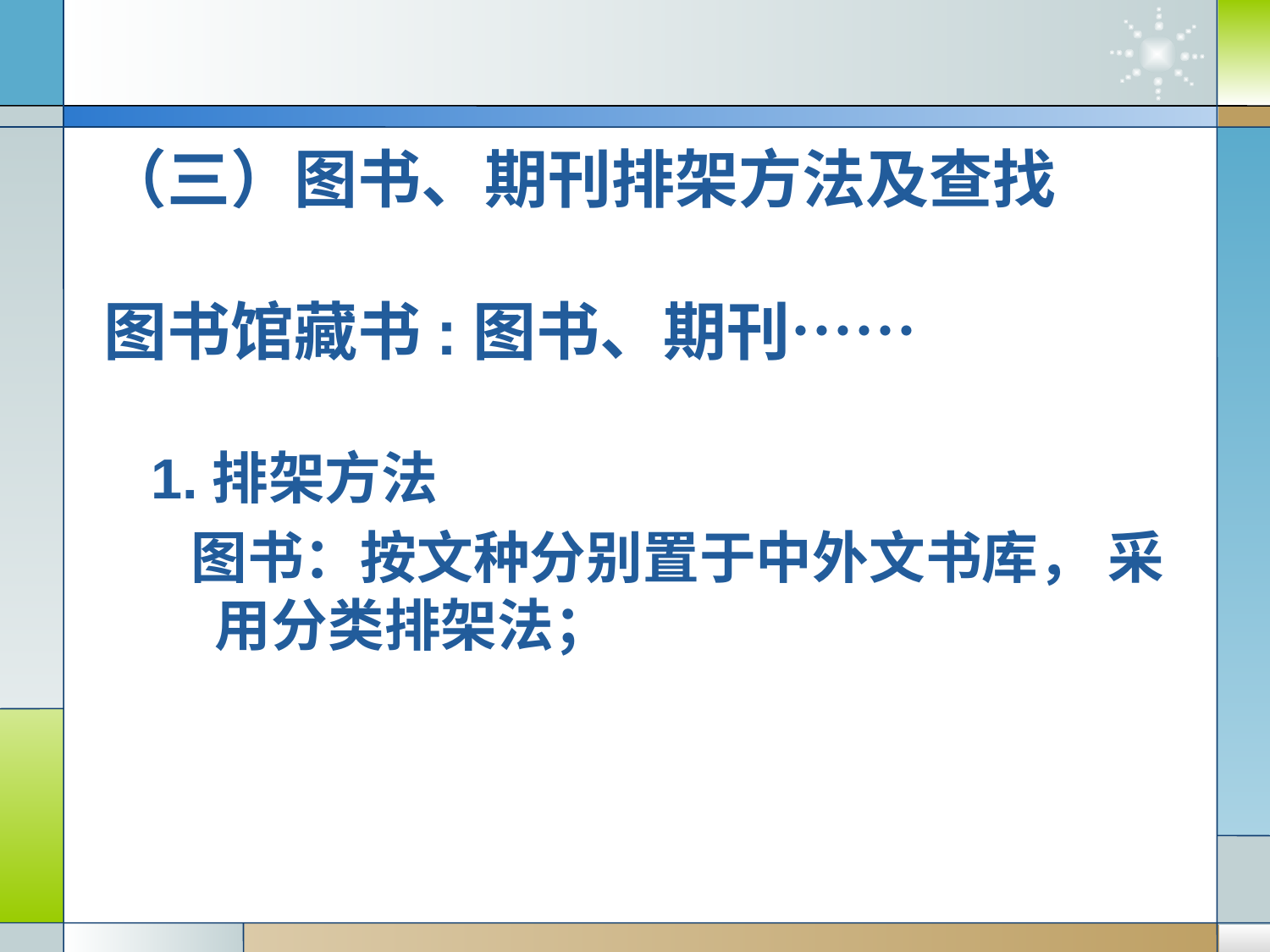

（三）图书、期刊排架方法及查找
图书馆藏书:图书、期刊……
1.排架方法
  图书：按文种分别置于中外文书库， 采用分类排架法；